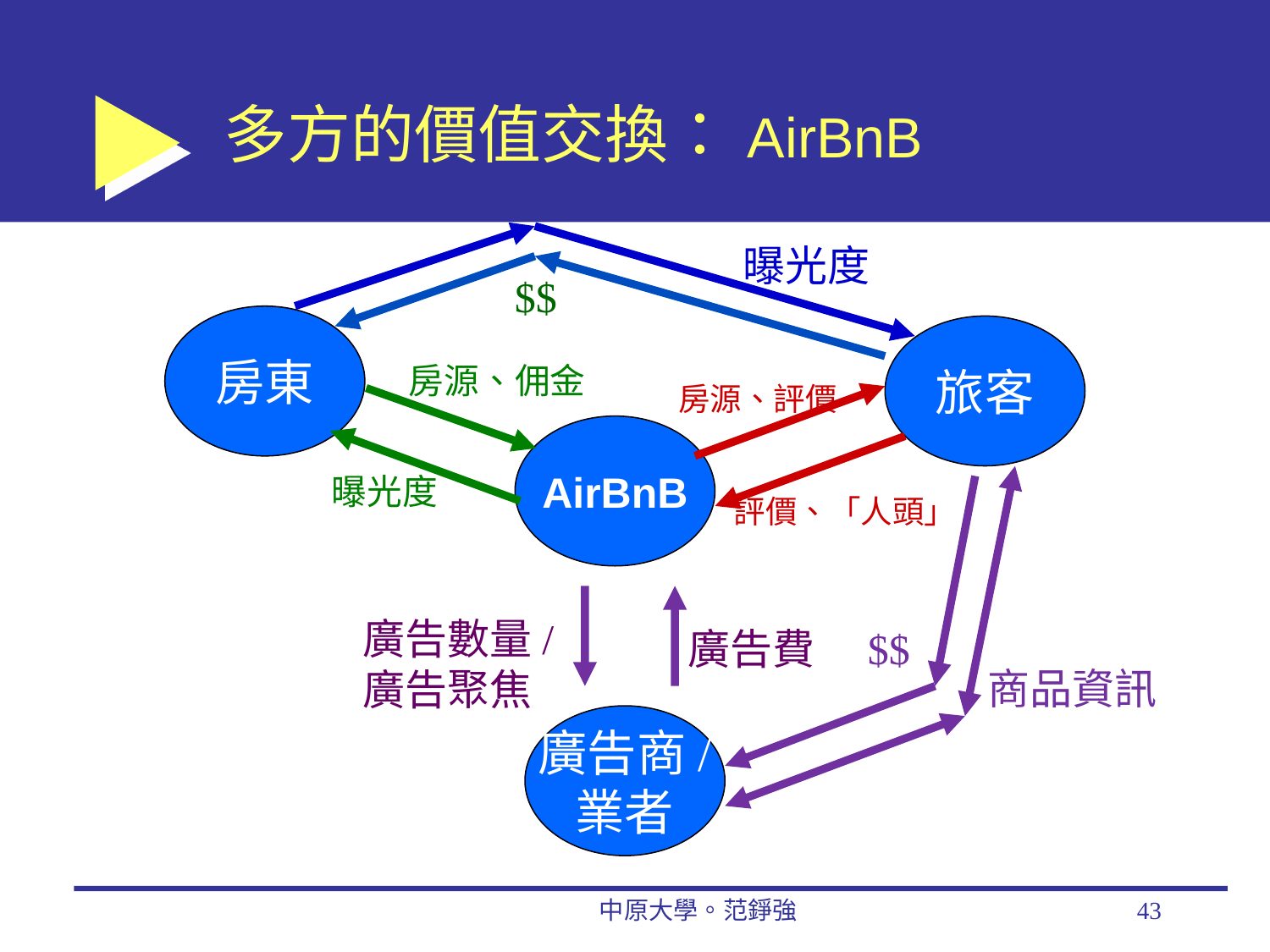

# 多方的價值交換：AirBnB

曝光度

$$
房東
旅客
房源、佣金
房源、評價

AirBnB

曝光度

評價、「人頭」

廣告數量/
廣告聚焦
$$
廣告費
商品資訊

廣告商/
業者

中原大學。范錚強
43